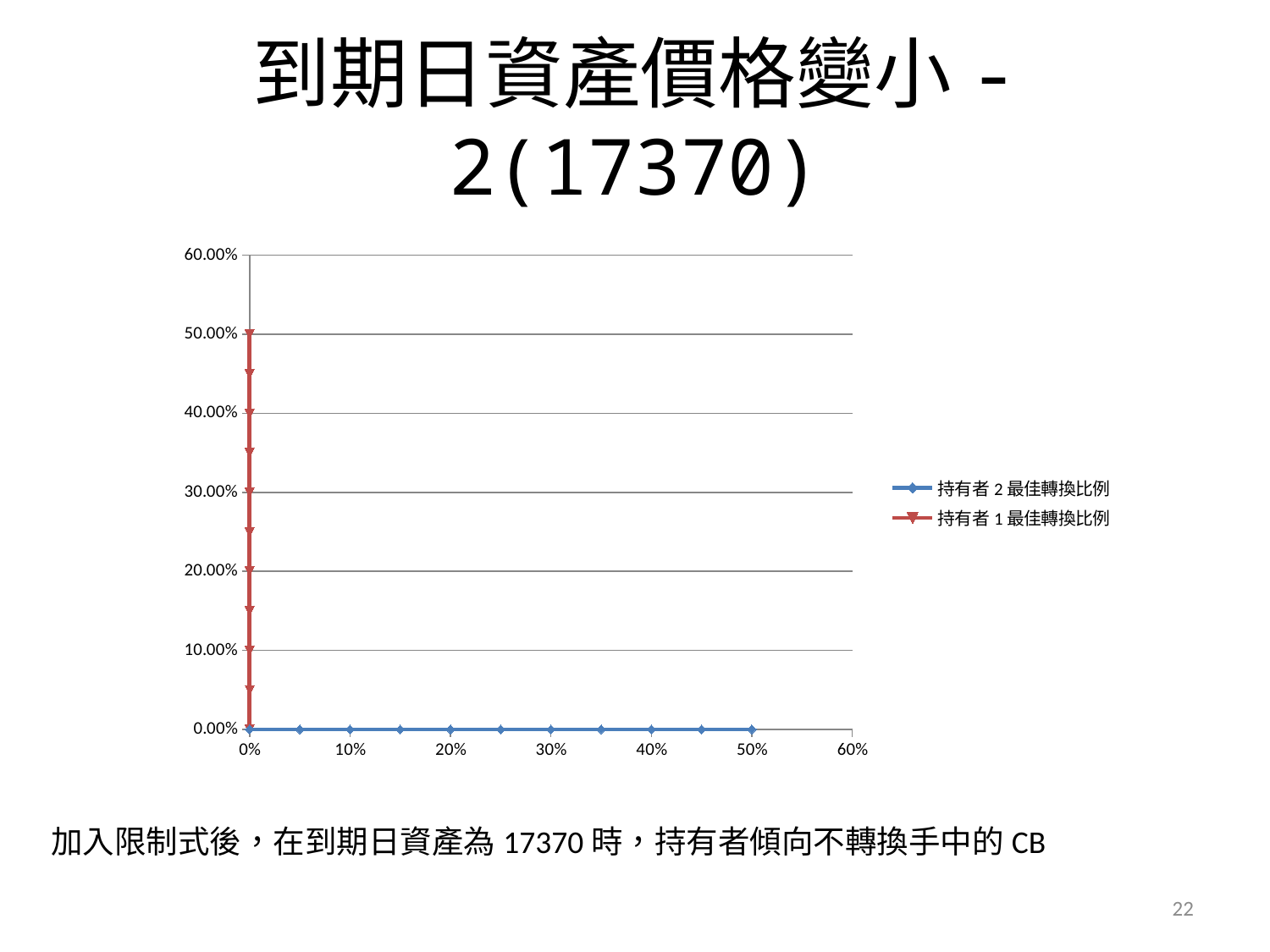

# 到期日資產價格變小-2(17370)

### Chart

| Category |  |  |
|---|---|---|
加入限制式後，在到期日資產為17370時，持有者傾向不轉換手中的CB
22